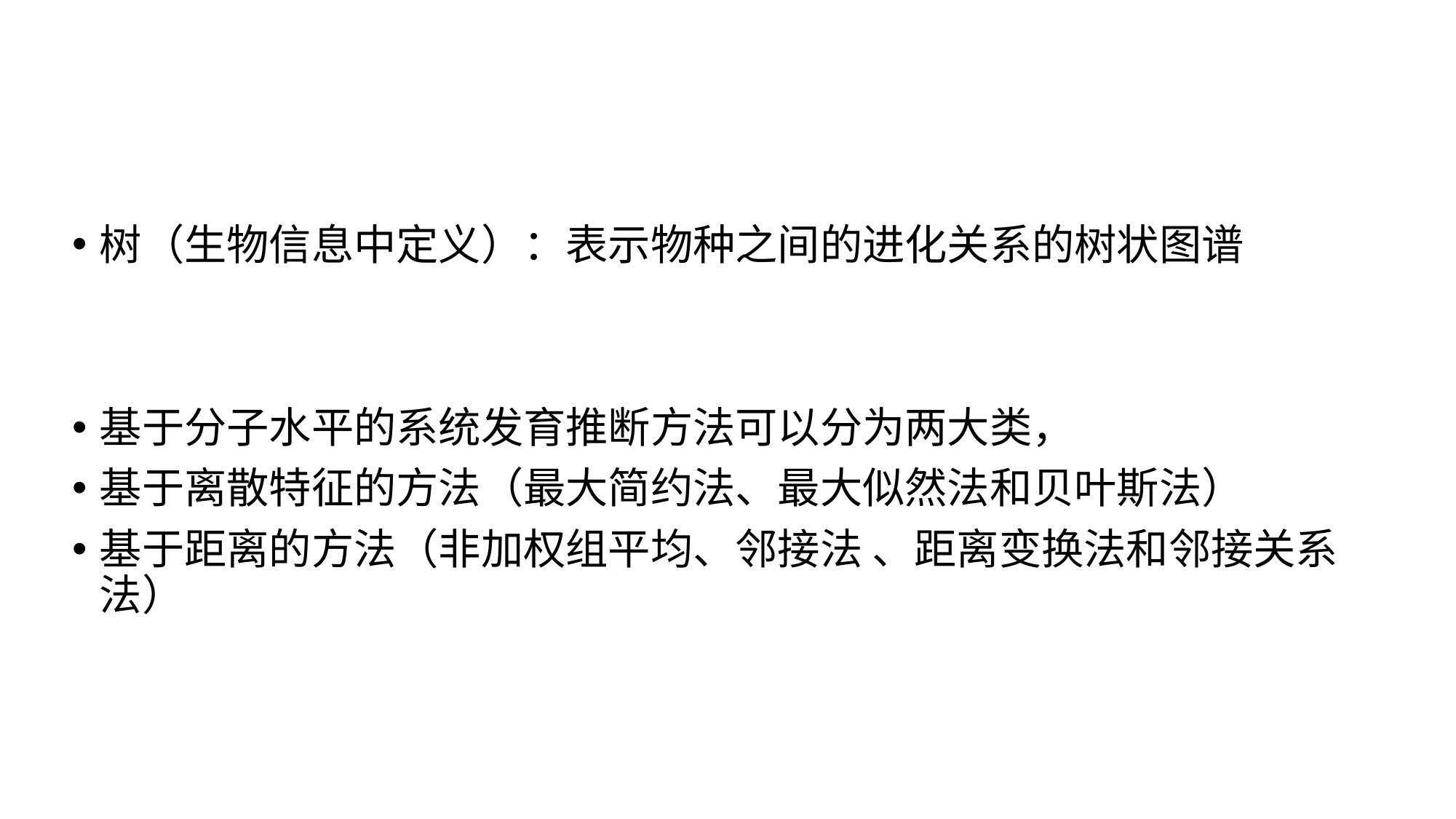

树（生物信息中定义）：表示物种之间的进化关系的树状图谱

基于分子水平的系统发育推断方法可以分为两大类，
基于离散特征的方法（最大简约法、最大似然法和贝叶斯法）
基于距离的方法（非加权组平均、邻接法 、距离变换法和邻接关系法）